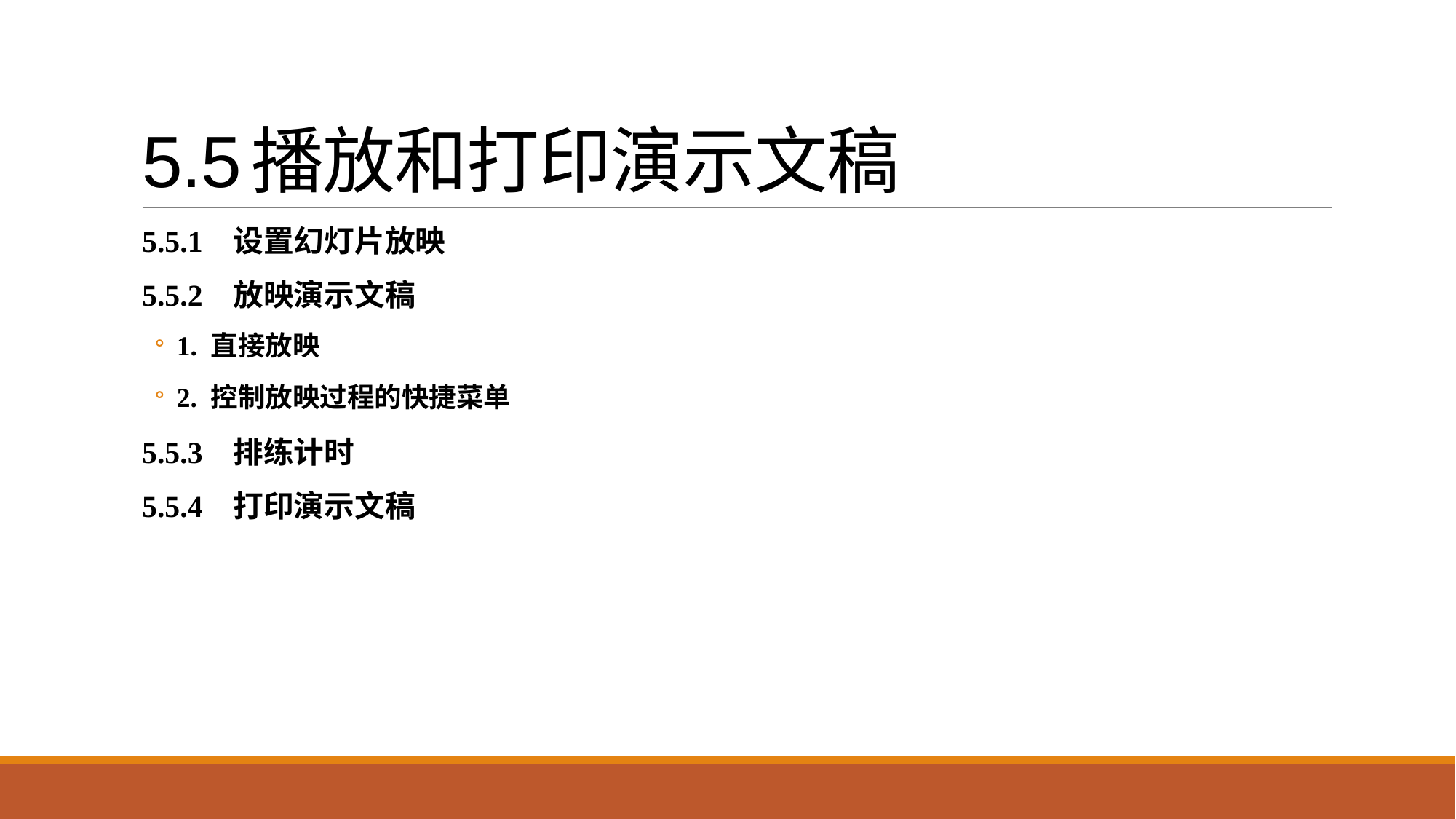

# 5.5	播放和打印演示文稿
5.5.1   设置幻灯片放映
5.5.2   放映演示文稿
1. 直接放映
2. 控制放映过程的快捷菜单
5.5.3   排练计时
5.5.4   打印演示文稿